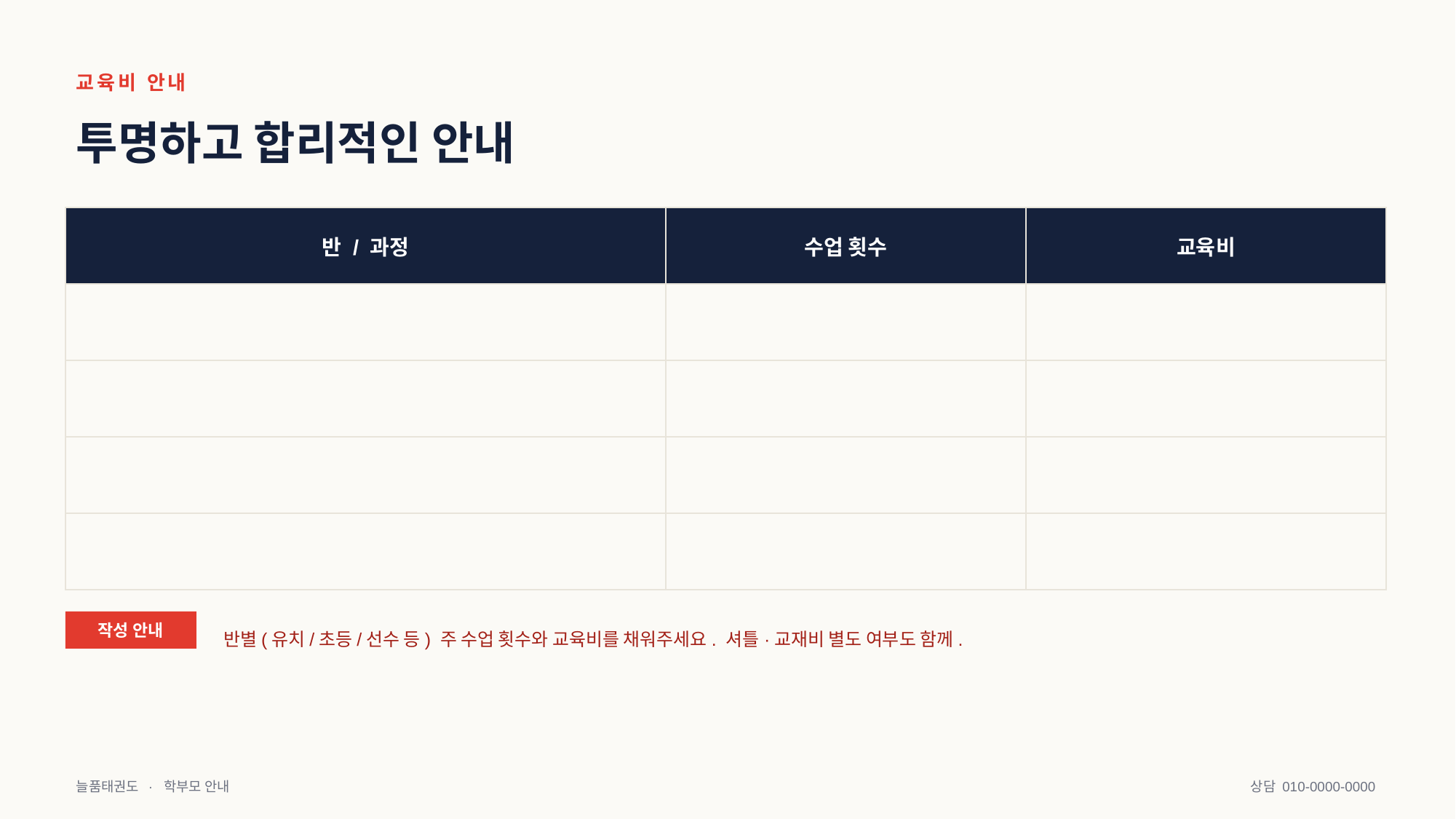

교육비 안내
투명하고 합리적인 안내
| 반 / 과정 | 수업 횟수 | 교육비 |
| --- | --- | --- |
|  |  |  |
|  |  |  |
|  |  |  |
|  |  |  |
작성 안내
반별(유치/초등/선수 등) 주 수업 횟수와 교육비를 채워주세요. 셔틀·교재비 별도 여부도 함께.
늘품태권도  ·  학부모 안내
상담 010-0000-0000